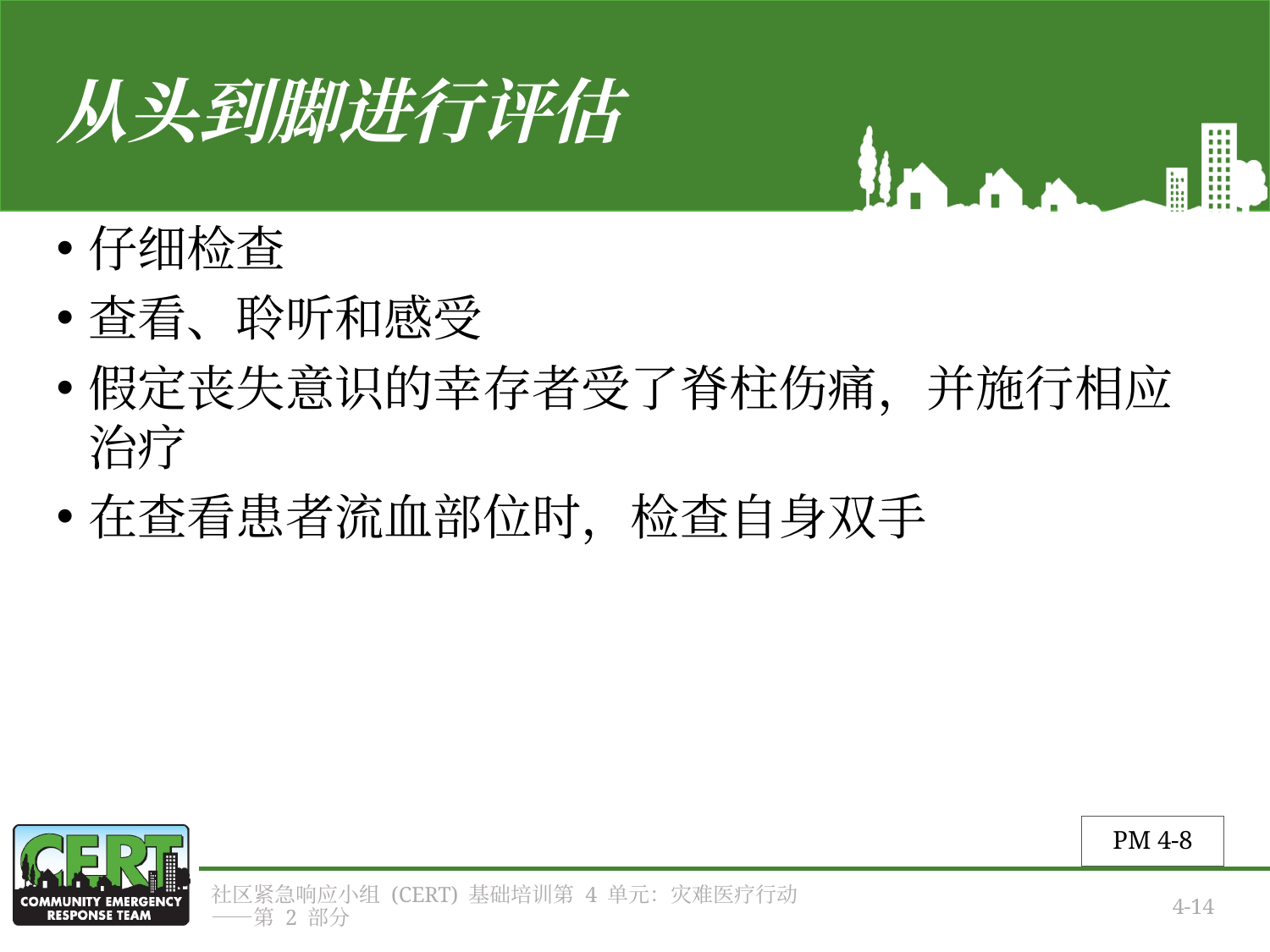

# 从头到脚进行评估
仔细检查
查看、聆听和感受
假定丧失意识的幸存者受了脊柱伤痛，并施行相应治疗
在查看患者流血部位时，检查自身双手
PM 4-8
社区紧急响应小组 (CERT) 基础培训第 4 单元：灾难医疗行动——第 2 部分
4-14